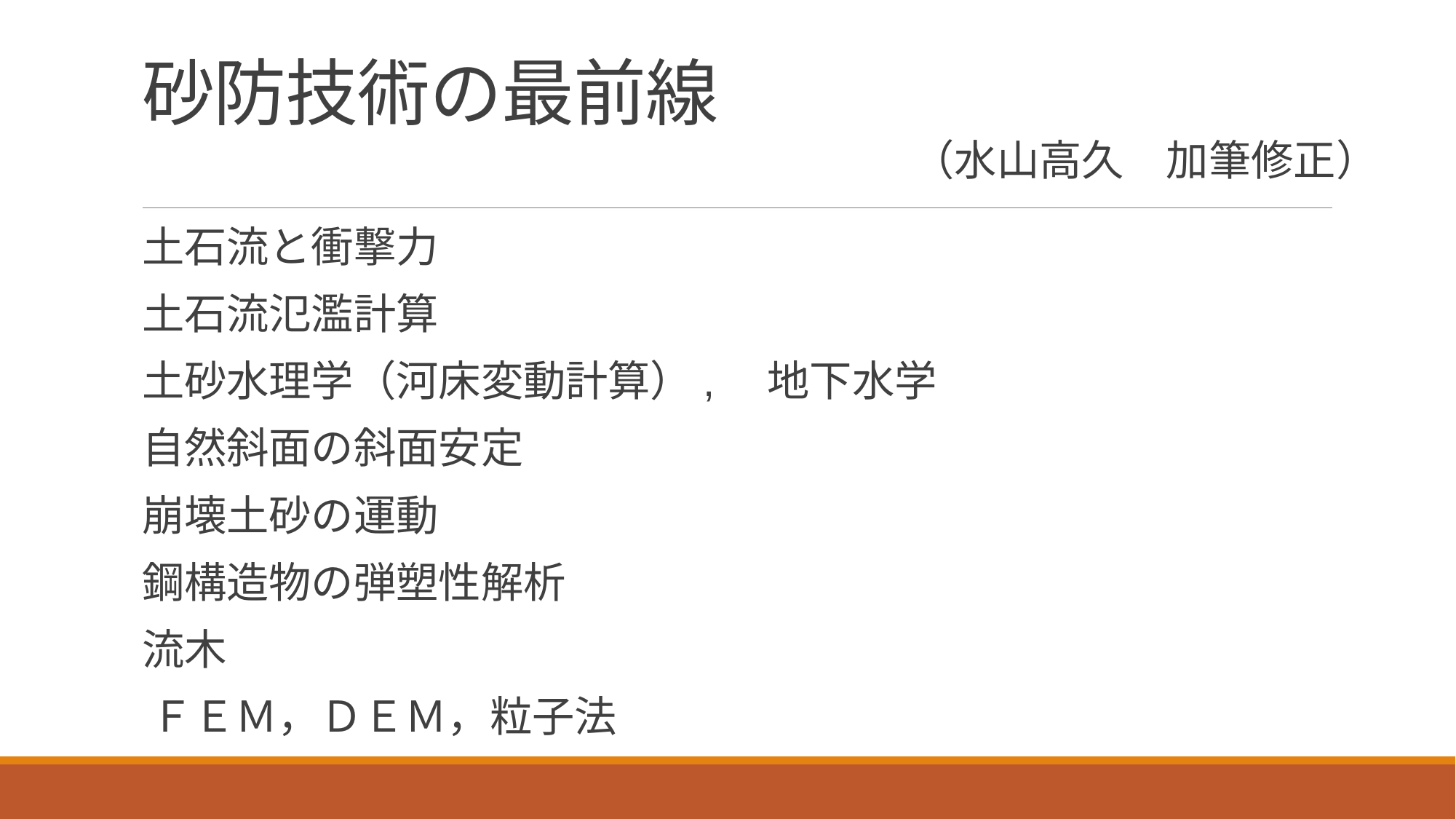

# 砂防技術の最前線
（水山高久　加筆修正）
土石流と衝撃力
土石流氾濫計算
土砂水理学（河床変動計算）,　地下水学
自然斜面の斜面安定
崩壊土砂の運動
鋼構造物の弾塑性解析
流木
 ＦＥＭ，ＤＥＭ，粒子法